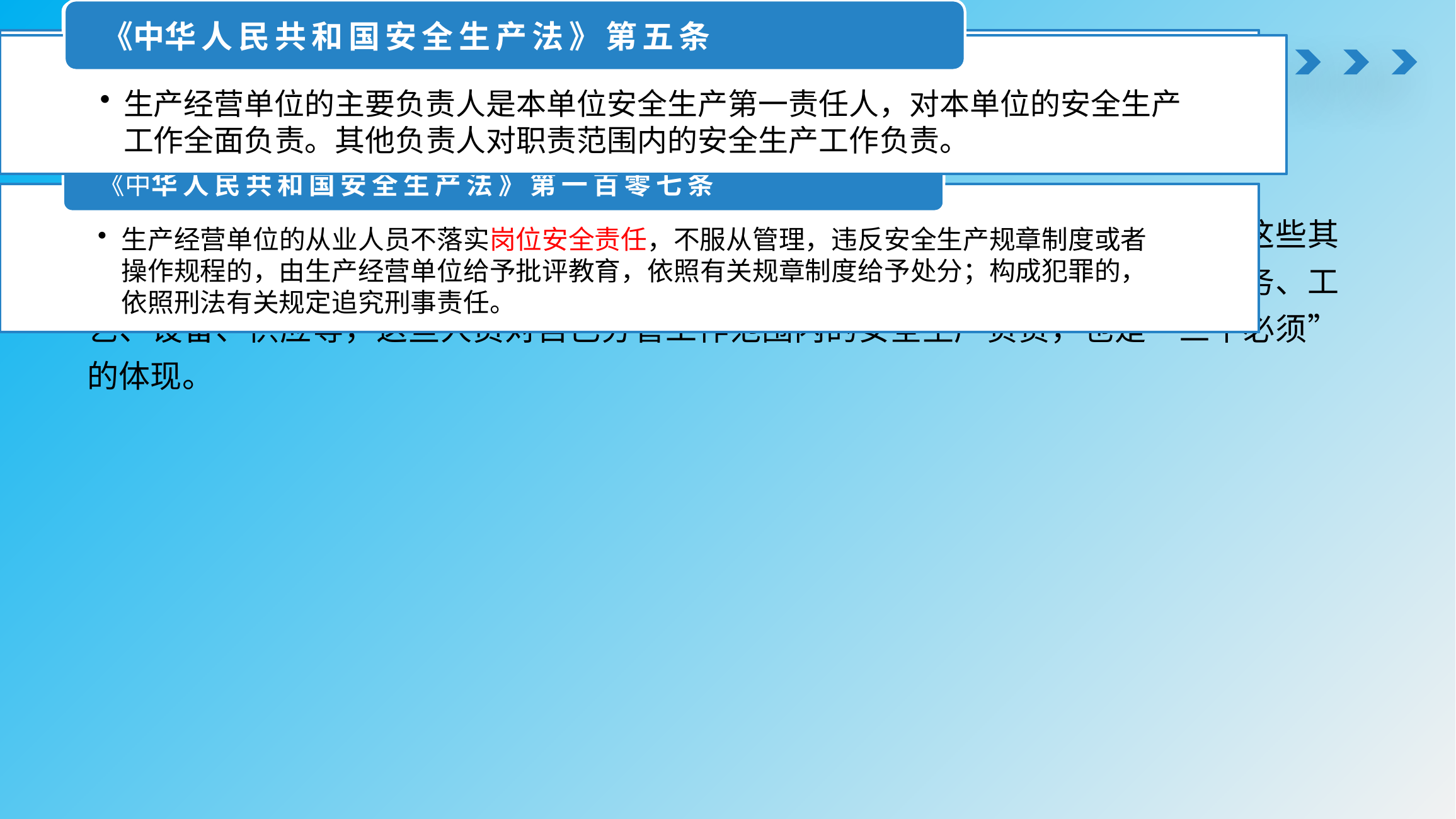

# （二）强化企业主体责任
          2.完善相关负责人安全生产职责

    二是其他负责人：首次提出其他负责人对职责范围内的安全生产工作负责，这些其他负责人还指除分管安全的负责人以外的其他分管业务的负责人，如分管人事、财务、工艺、设备、供应等，这些人员对自己分管工作范围内的安全生产负责，也是“三个必须”的体现。

生产经营单位的主要负责人是本单位安全生产第一责任人，对本单位的安全生产工作全面负责。其他负责人对职责范围内的安全生产工作负责。
《中华人民共和国安全生产法》第五条
从业人员在作业过程中，应当严格落实岗位安全责任，遵守本单位的安全生产规章制度和操作规程，服从管理，正确佩戴和使用劳动防护用品。
《中华人民共和国安全生产法》第五十七条
生产经营单位的从业人员不落实岗位安全责任，不服从管理，违反安全生产规章制度或者操作规程的，由生产经营单位给予批评教育，依照有关规章制度给予处分；构成犯罪的，依照刑法有关规定追究刑事责任。
《中华人民共和国安全生产法》第一百零七条
从业人员在作业过程中，应当严格落实岗位安全责任，遵守本单位的安全生产规章制度和操作规程，服从管理，正确佩戴和使用劳动防护用品。
《中华人民共和国安全生产法》第五十七条
生产经营单位的从业人员不落实岗位安全责任，不服从管理，违反安全生产规章制度或者操作规程的，由生产经营单位给予批评教育，依照有关规章制度给予处分；构成犯罪的，依照刑法有关规定追究刑事责任。
《中华人民共和国安全生产法》第一百零七条